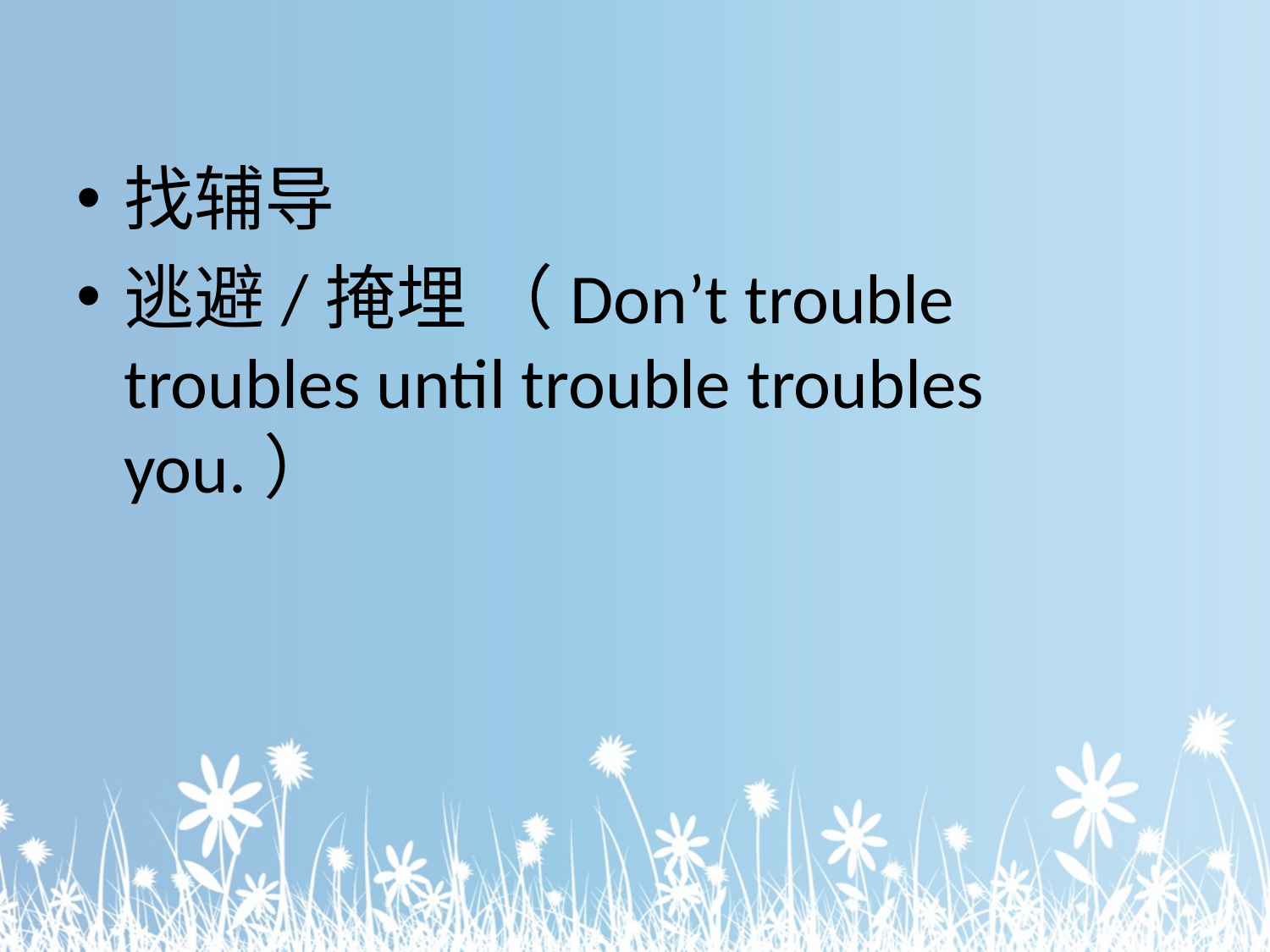

找辅导
逃避/掩埋 （Don’t trouble troubles until trouble troubles you.）